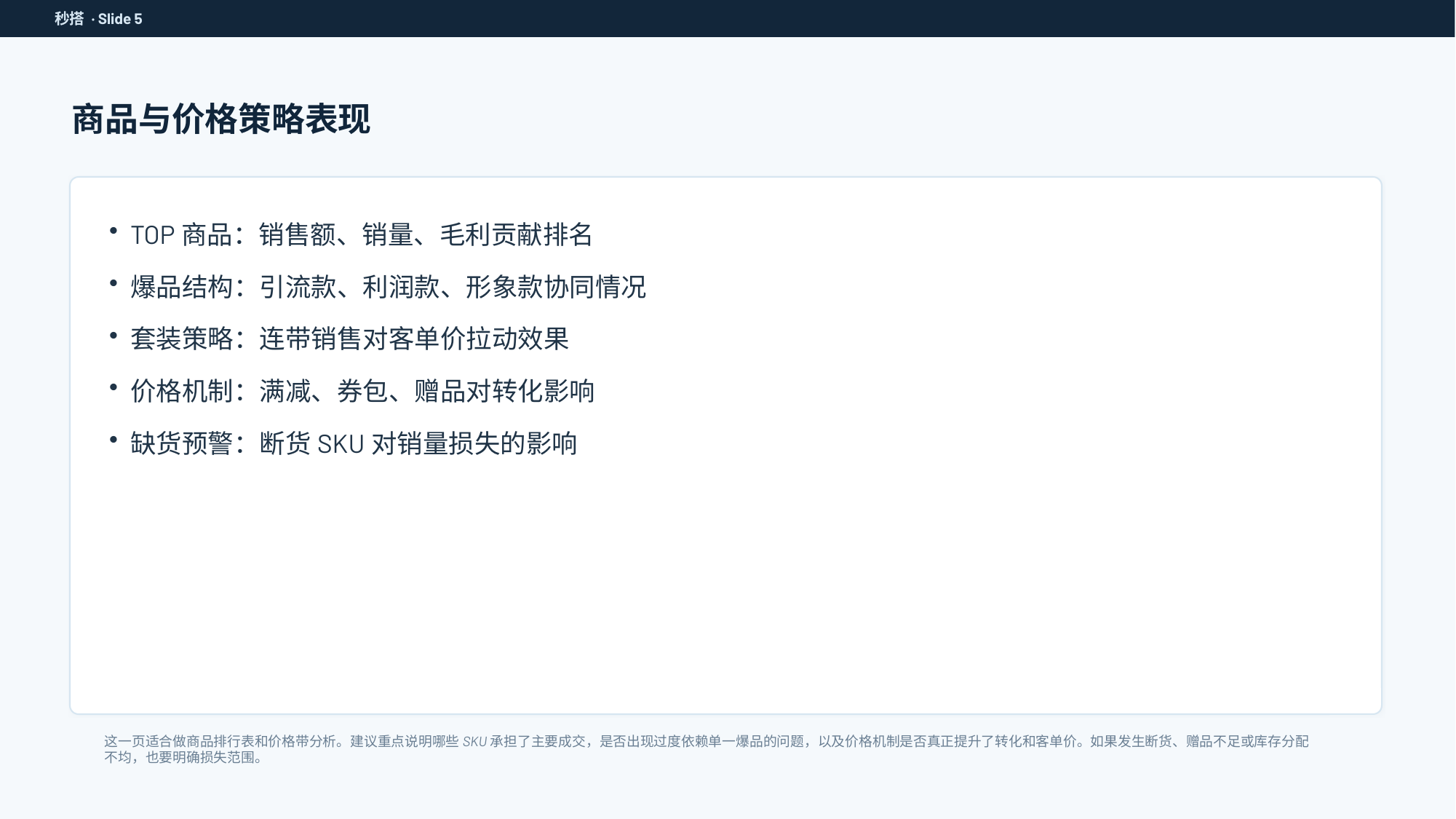

秒搭 · Slide 5
商品与价格策略表现

TOP商品：销售额、销量、毛利贡献排名
爆品结构：引流款、利润款、形象款协同情况
套装策略：连带销售对客单价拉动效果
价格机制：满减、券包、赠品对转化影响
缺货预警：断货SKU对销量损失的影响
这一页适合做商品排行表和价格带分析。建议重点说明哪些SKU承担了主要成交，是否出现过度依赖单一爆品的问题，以及价格机制是否真正提升了转化和客单价。如果发生断货、赠品不足或库存分配不均，也要明确损失范围。